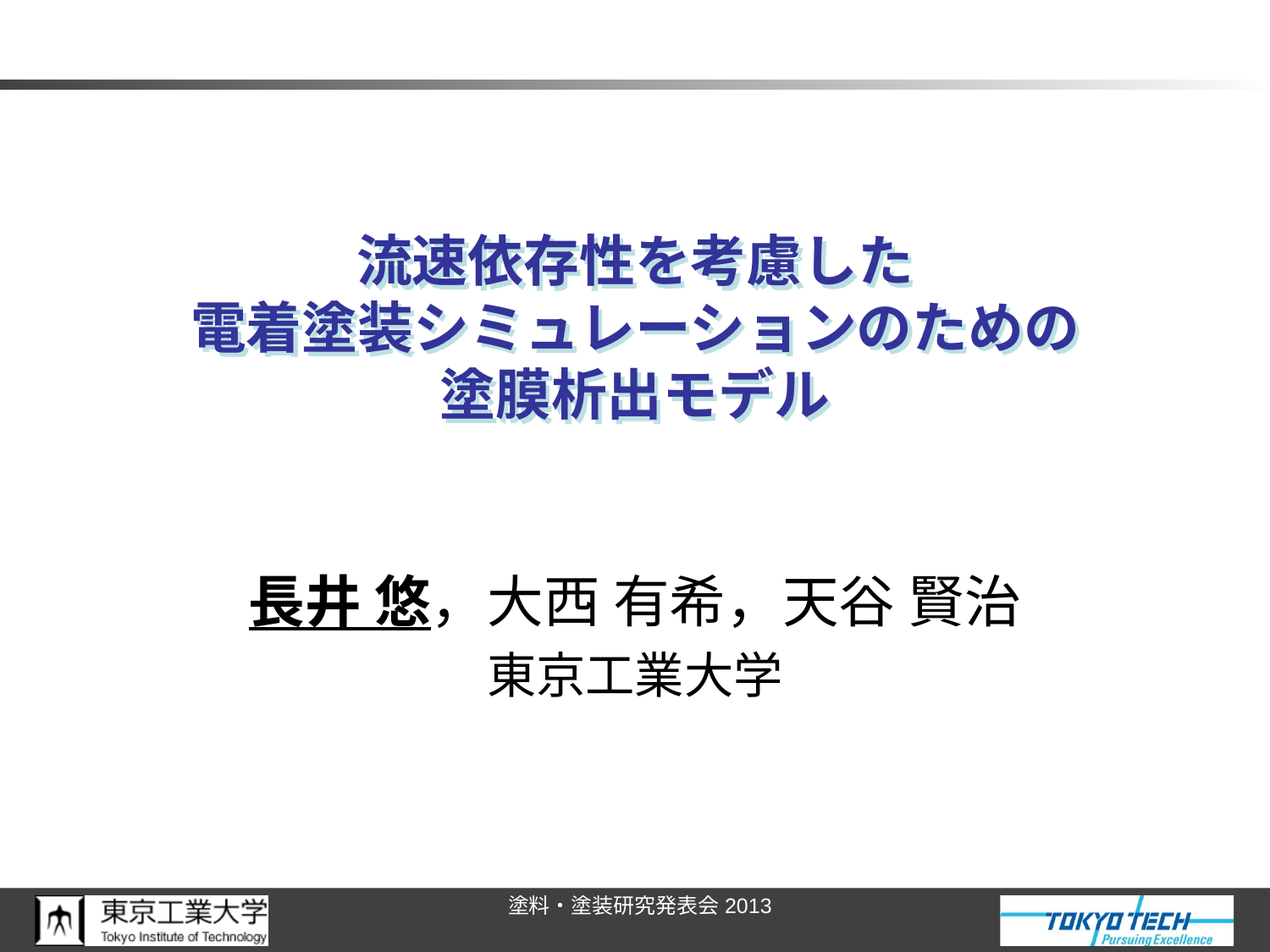

# 流速依存性を考慮した 電着塗装シミュレーションのための 塗膜析出モデル
長井 悠，大西 有希，天谷 賢治
東京工業大学